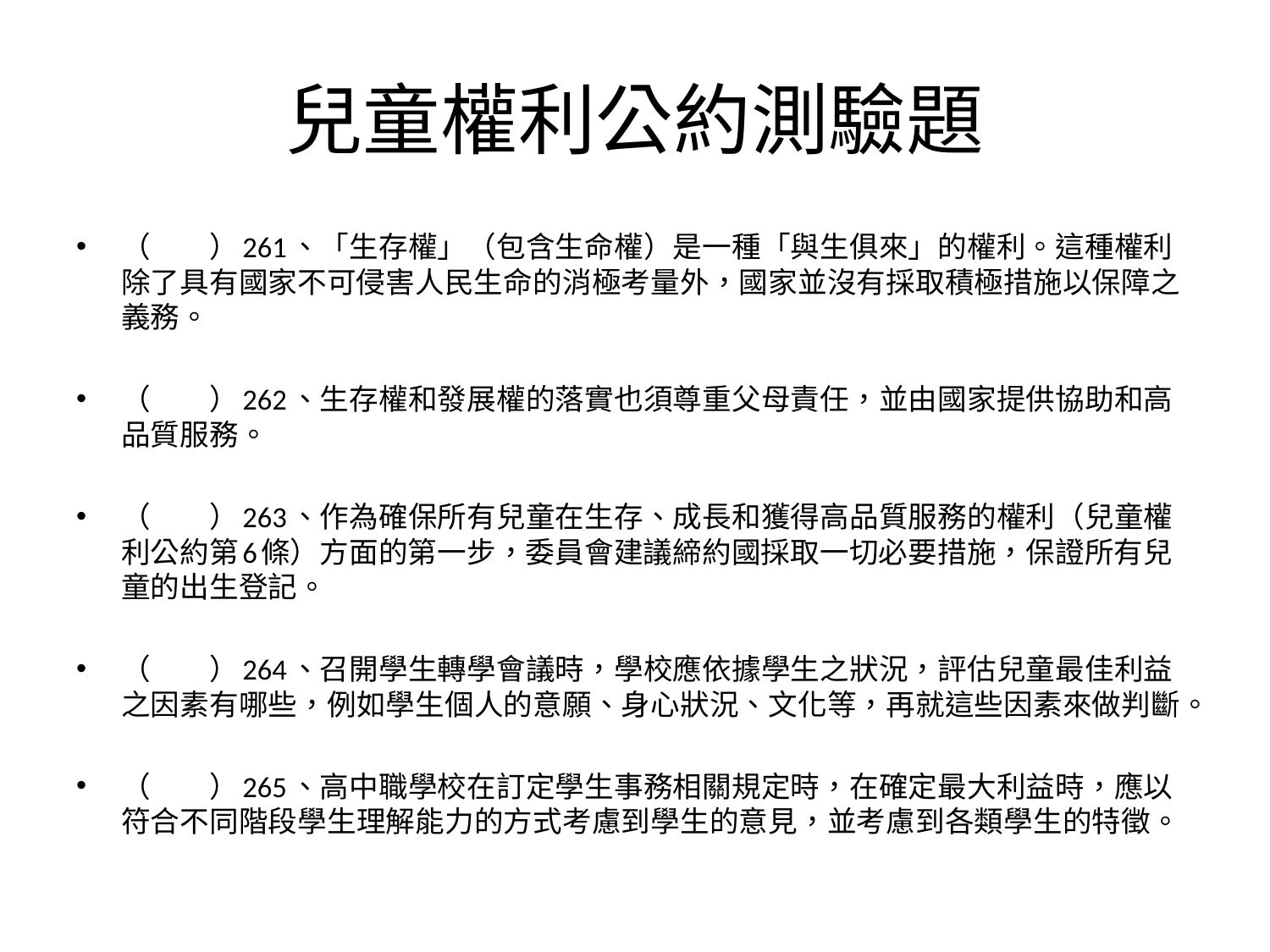

# 兒童權利公約測驗題
（　　）261、「生存權」（包含生命權）是一種「與生俱來」的權利。這種權利除了具有國家不可侵害人民生命的消極考量外，國家並沒有採取積極措施以保障之義務。

（　　）262、生存權和發展權的落實也須尊重父母責任，並由國家提供協助和高品質服務。

（　　）263、作為確保所有兒童在生存、成長和獲得高品質服務的權利（兒童權利公約第6條）方面的第一步，委員會建議締約國採取一切必要措施，保證所有兒童的出生登記。

（　　）264、召開學生轉學會議時，學校應依據學生之狀況，評估兒童最佳利益之因素有哪些，例如學生個人的意願、身心狀況、文化等，再就這些因素來做判斷。

（　　）265、高中職學校在訂定學生事務相關規定時，在確定最大利益時，應以符合不同階段學生理解能力的方式考慮到學生的意見，並考慮到各類學生的特徵。